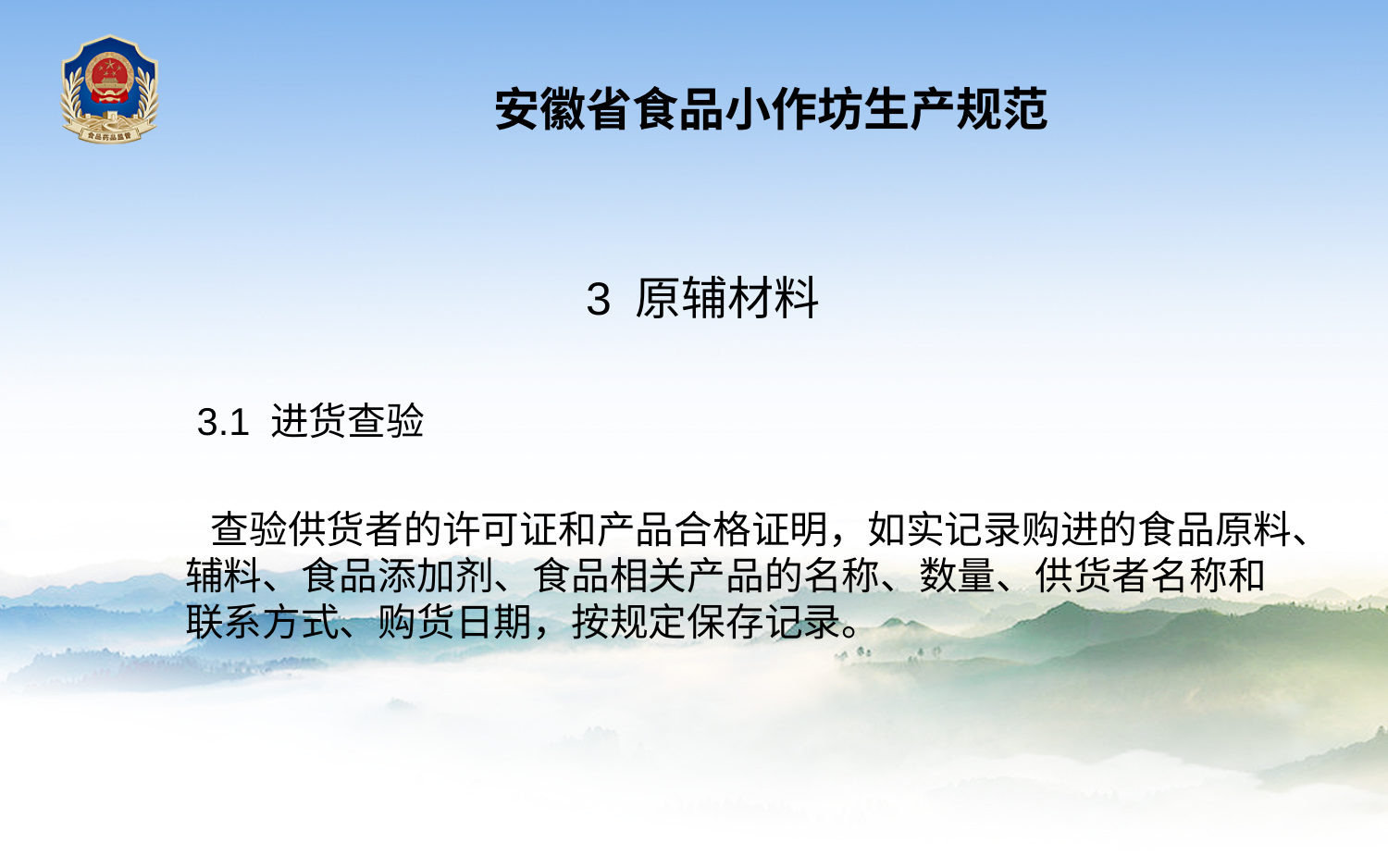

安徽省食品小作坊生产规范

3 原辅材料

      3.1 进货查验

        查验供货者的许可证和产品合格证明，如实记录购进的食品原料、辅料、食品添加剂、食品相关产品的名称、数量、供货者名称和联系方式、购货日期，按规定保存记录。